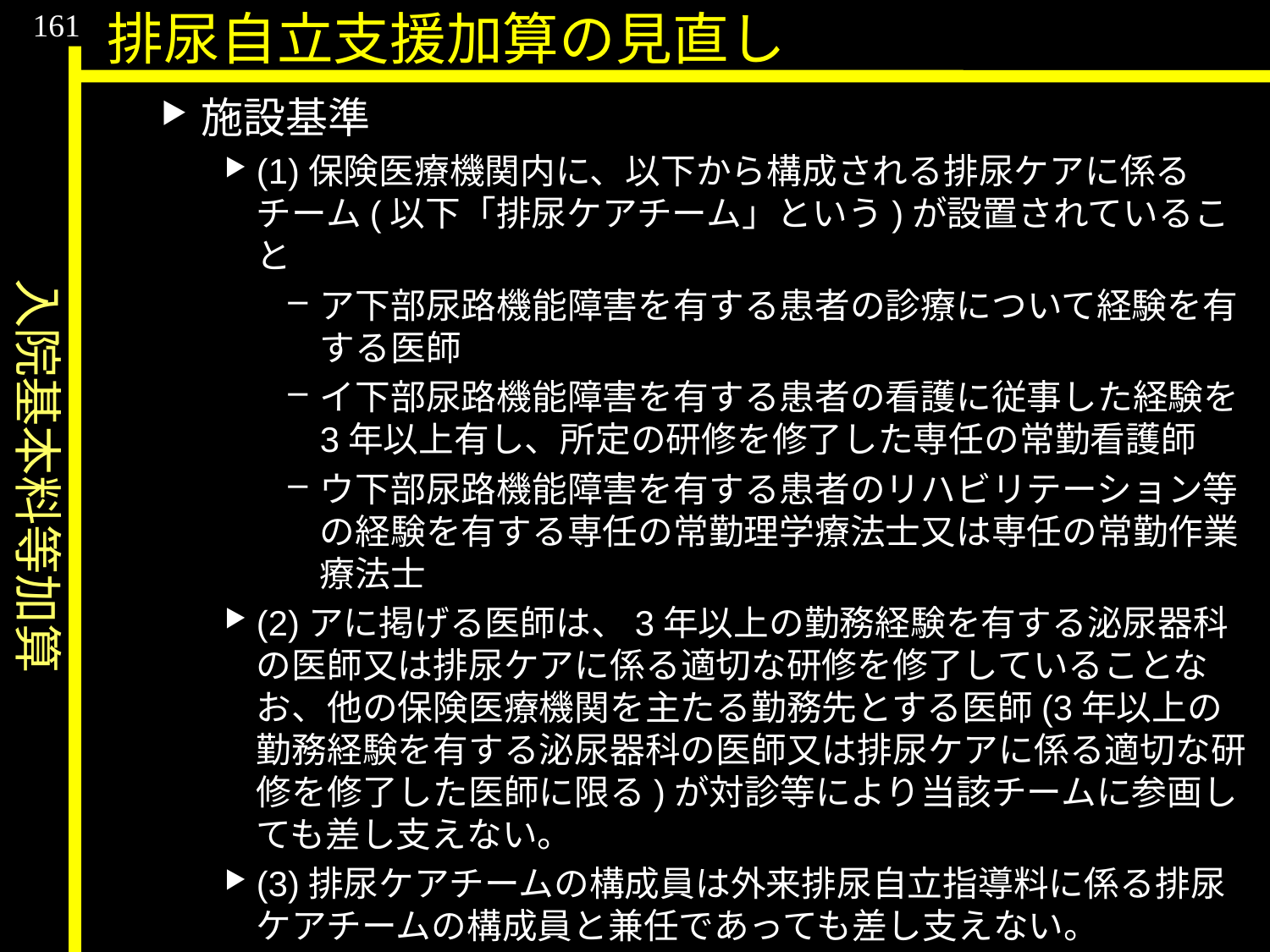

入院基本料等加算
161
排尿自立支援加算の見直し

施設基準
(1)保険医療機関内に、以下から構成される排尿ケアに係るチーム(以下「排尿ケアチーム」という)が設置されていること
ア下部尿路機能障害を有する患者の診療について経験を有する医師
イ下部尿路機能障害を有する患者の看護に従事した経験を3年以上有し、所定の研修を修了した専任の常勤看護師
ウ下部尿路機能障害を有する患者のリハビリテーション等の経験を有する専任の常勤理学療法士又は専任の常勤作業療法士
(2)アに掲げる医師は、3年以上の勤務経験を有する泌尿器科の医師又は排尿ケアに係る適切な研修を修了していることなお、他の保険医療機関を主たる勤務先とする医師(3年以上の勤務経験を有する泌尿器科の医師又は排尿ケアに係る適切な研修を修了した医師に限る)が対診等により当該チームに参画しても差し支えない。
(3)排尿ケアチームの構成員は外来排尿自立指導料に係る排尿ケアチームの構成員と兼任であっても差し支えない。